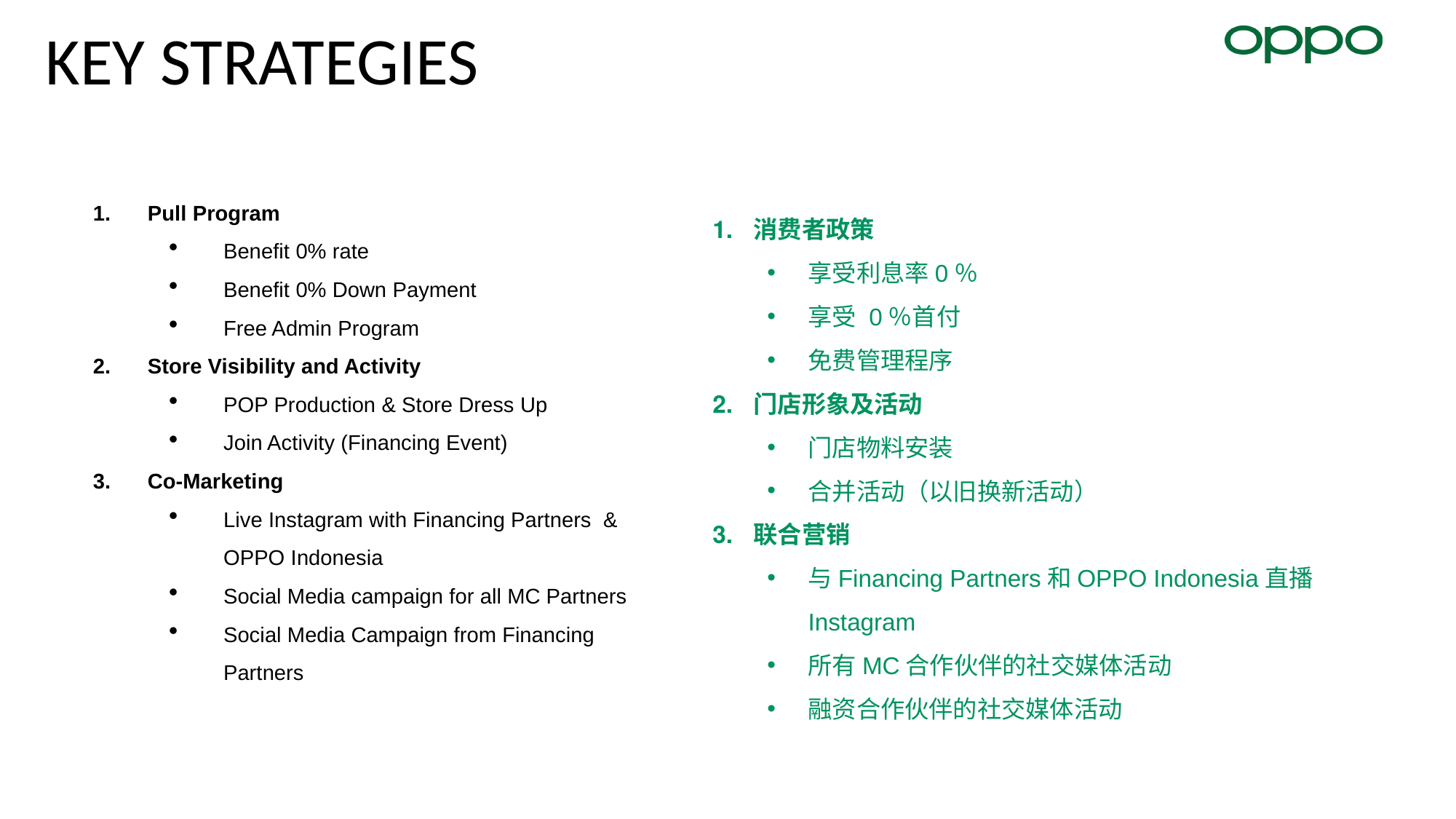

# KEY STRATEGIES

Pull Program
Benefit 0% rate
Benefit 0% Down Payment
Free Admin Program
Store Visibility and Activity
POP Production & Store Dress Up
Join Activity (Financing Event)
Co-Marketing
Live Instagram with Financing Partners  & OPPO Indonesia
Social Media campaign for all MC Partners
Social Media Campaign from Financing Partners

消费者政策
享受利息率0％
享受 0％首付
免费管理程序
门店形象及活动
门店物料安装
合并活动（以旧换新活动）
联合营销
与Financing Partners和OPPO Indonesia直播Instagram
所有MC合作伙伴的社交媒体活动
融资合作伙伴的社交媒体活动